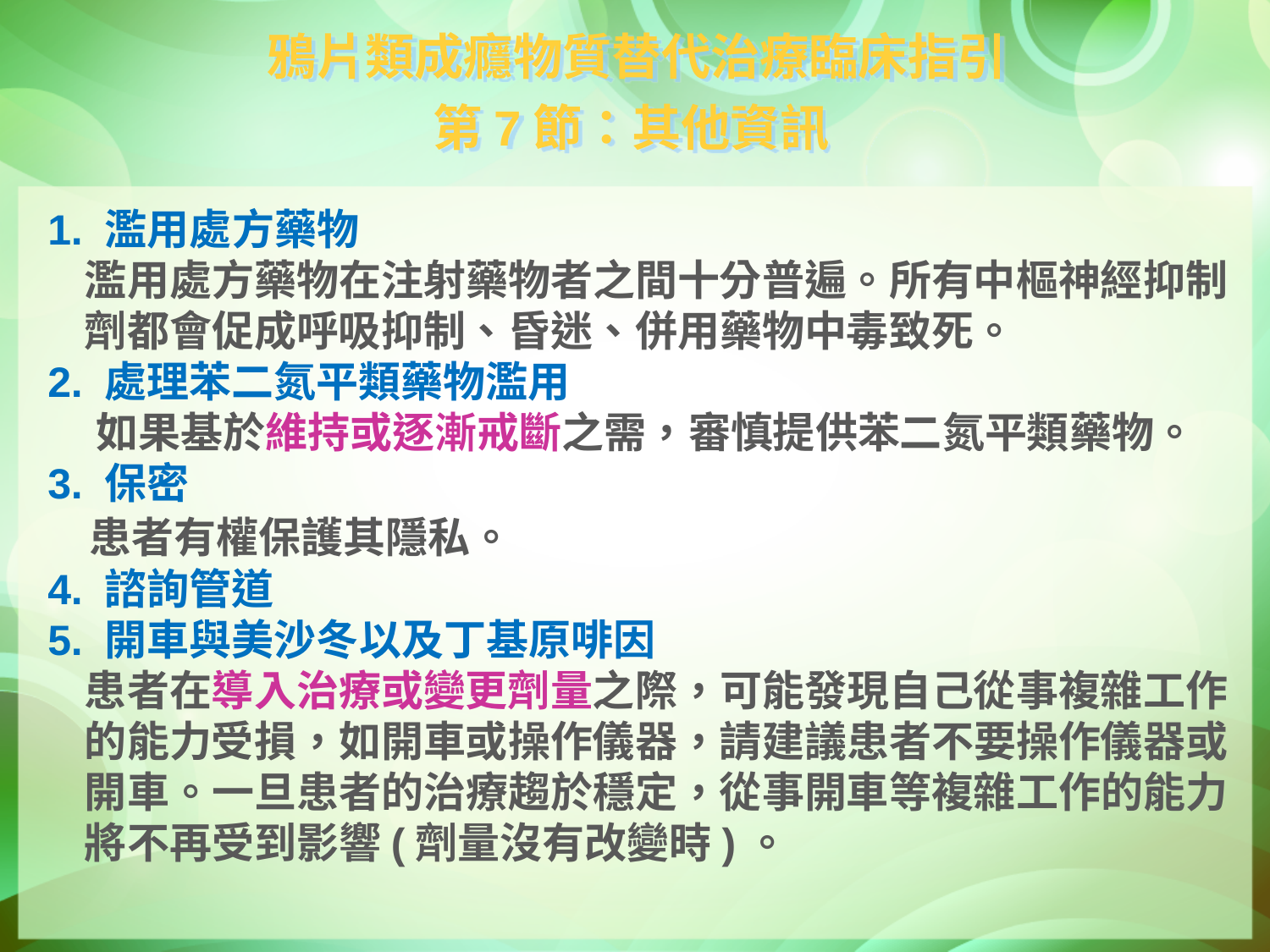

鴉片類成癮物質替代治療臨床指引
第7節：其他資訊
1. 濫用處方藥物
	濫用處方藥物在注射藥物者之間十分普遍。所有中樞神經抑制劑都會促成呼吸抑制、昏迷、併用藥物中毒致死。
2. 處理苯二氮平類藥物濫用
    如果基於維持或逐漸戒斷之需，審慎提供苯二氮平類藥物。
3. 保密
   患者有權保護其隱私。
4. 諮詢管道
5. 開車與美沙冬以及丁基原啡因
	患者在導入治療或變更劑量之際，可能發現自己從事複雜工作的能力受損，如開車或操作儀器，請建議患者不要操作儀器或開車。一旦患者的治療趨於穩定，從事開車等複雜工作的能力將不再受到影響(劑量沒有改變時)。